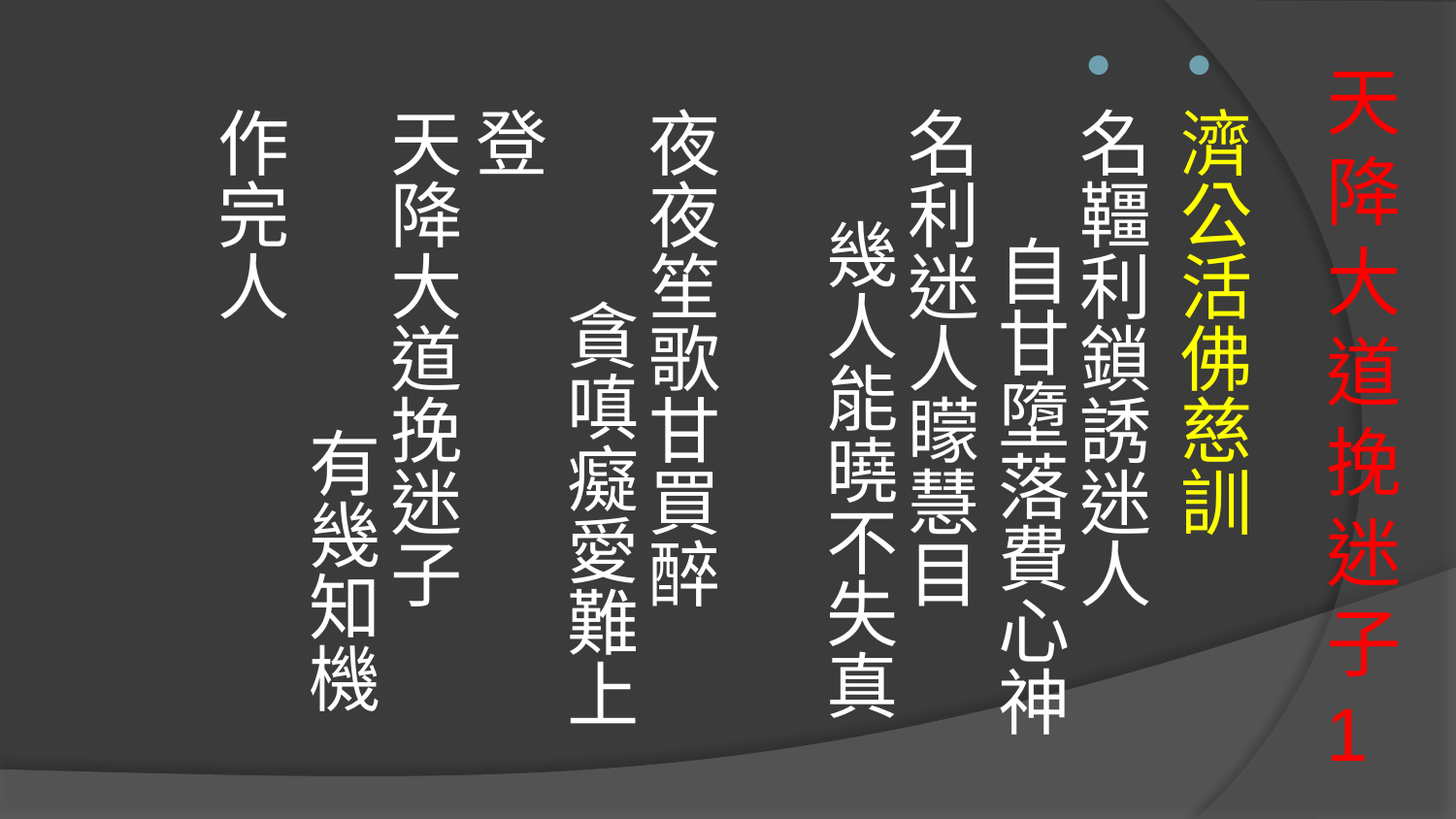

濟公活佛慈訓
名韁利鎖誘迷人　              自甘墮落費心神
名利迷人矇慧目　             幾人能曉不失真
夜夜笙歌甘買醉　                  貪嗔癡愛難上登
天降大道挽迷子　                          有幾知機作完人
# 天降大道挽迷子1